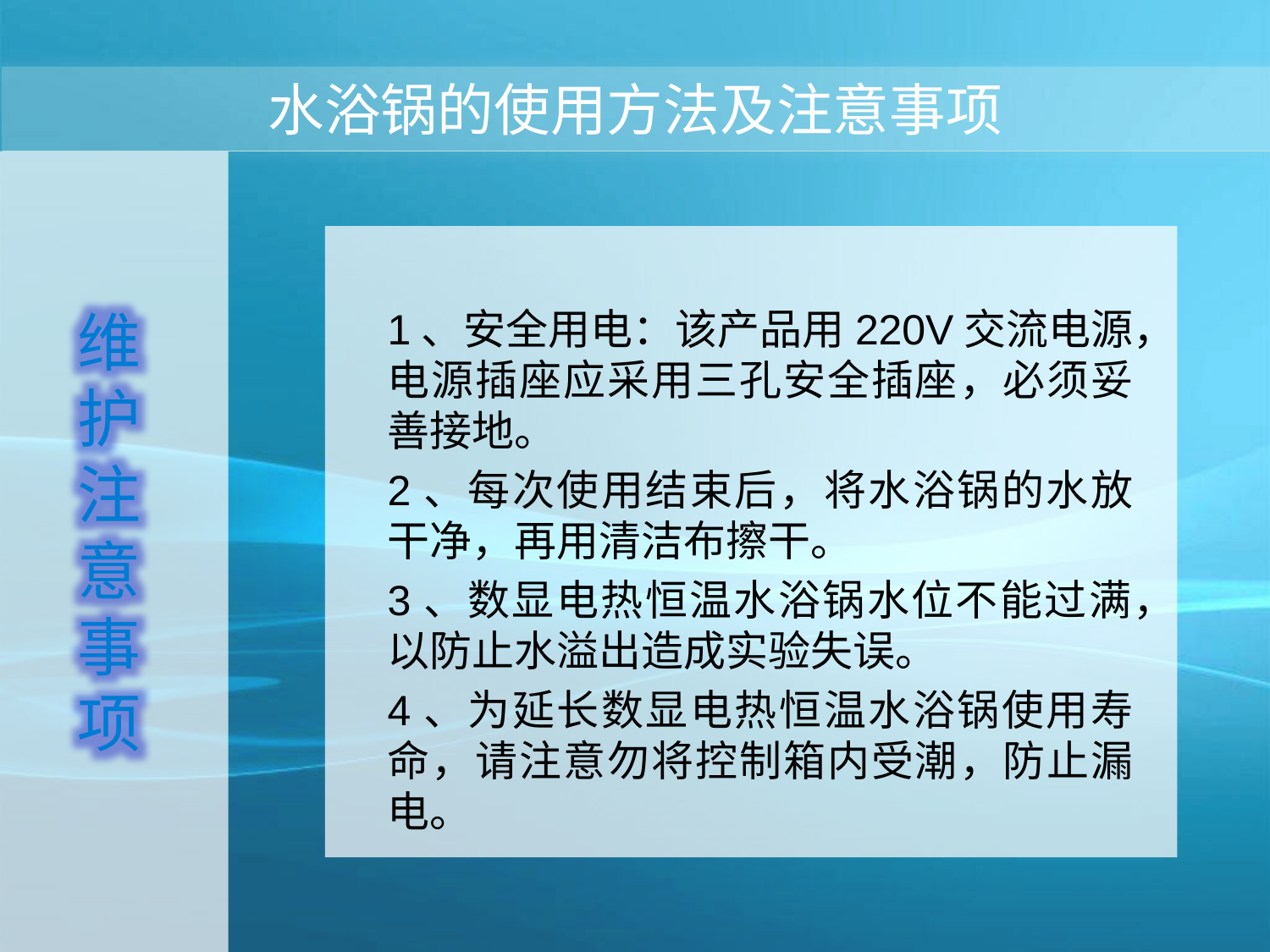

# 水浴锅的使用方法及注意事项

维护注意事项
1、安全用电：该产品用220V交流电源，电源插座应采用三孔安全插座，必须妥善接地。
2、每次使用结束后，将水浴锅的水放干净，再用清洁布擦干。
3、数显电热恒温水浴锅水位不能过满，以防止水溢出造成实验失误。
4、为延长数显电热恒温水浴锅使用寿命，请注意勿将控制箱内受潮，防止漏电。